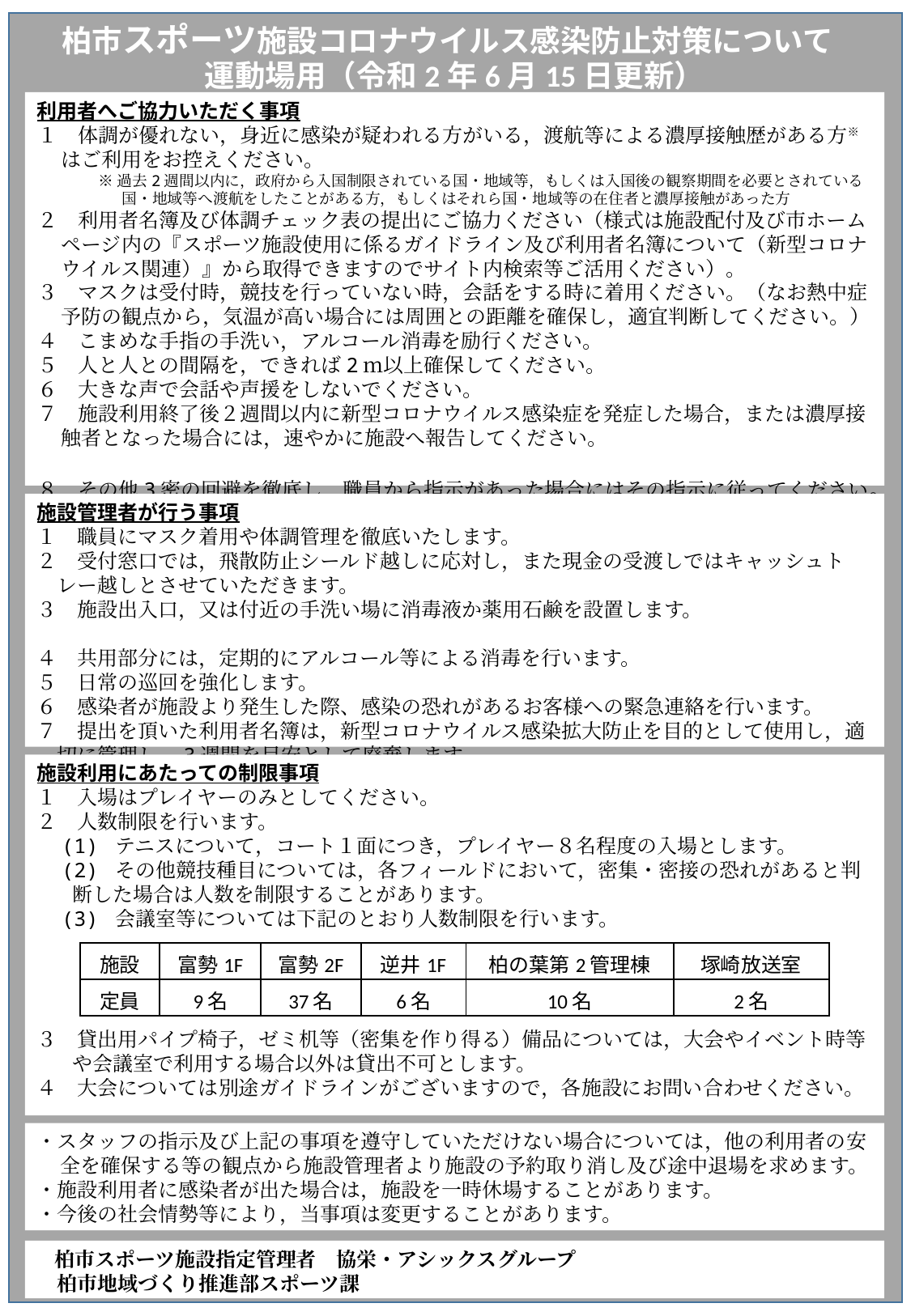

柏市スポーツ施設コロナウイルス感染防止対策について
運動場用（令和2年6月15日更新）
利用者へご協力いただく事項
１　体調が優れない，身近に感染が疑われる方がいる，渡航等による濃厚接触歴がある方※はご利用をお控えください。
※過去2週間以内に，政府から入国制限されている国・地域等，もしくは入国後の観察期間を必要とされている国・地域等へ渡航をしたことがある方，もしくはそれら国・地域等の在住者と濃厚接触があった方
２　利用者名簿及び体調チェック表の提出にご協力ください（様式は施設配付及び市ホームページ内の『スポーツ施設使用に係るガイドライン及び利用者名簿について（新型コロナウイルス関連）』から取得できますのでサイト内検索等ご活用ください）。
３　マスクは受付時，競技を行っていない時，会話をする時に着用ください。（なお熱中症予防の観点から，気温が高い場合には周囲との距離を確保し，適宜判断してください。）
４　こまめな手指の手洗い，アルコール消毒を励行ください。
５　人と人との間隔を，できれば2ｍ以上確保してください。
６　大きな声で会話や声援をしないでください。
７　施設利用終了後２週間以内に新型コロナウイルス感染症を発症した場合，または濃厚接触者となった場合には，速やかに施設へ報告してください。
８　その他3密の回避を徹底し，職員から指示があった場合にはその指示に従ってください。
施設管理者が行う事項
１　職員にマスク着用や体調管理を徹底いたします。
２　受付窓口では，飛散防止シールド越しに応対し，また現金の受渡しではキャッシュト
　レー越しとさせていただきます。
３　施設出入口，又は付近の手洗い場に消毒液か薬用石鹸を設置します。
４　共用部分には，定期的にアルコール等による消毒を行います。
５　日常の巡回を強化します。
６　感染者が施設より発生した際、感染の恐れがあるお客様への緊急連絡を行います。
７　提出を頂いた利用者名簿は，新型コロナウイルス感染拡大防止を目的として使用し，適
　切に管理し，3週間を目安として廃棄します。

施設利用にあたっての制限事項
１　入場はプレイヤーのみとしてください。
２　人数制限を行います。
　(1) テニスについて，コート１面につき，プレイヤー８名程度の入場とします。
　(2) その他競技種目については，各フィールドにおいて，密集・密接の恐れがあると判断した場合は人数を制限することがあります。
　(3) 会議室等については下記のとおり人数制限を行います。

３　貸出用パイプ椅子，ゼミ机等（密集を作り得る）備品については，大会やイベント時等や会議室で利用する場合以外は貸出不可とします。
４　大会については別途ガイドラインがございますので，各施設にお問い合わせください。
| 施設 | 富勢1F | 富勢2F | 逆井1F | 柏の葉第2管理棟 | 塚崎放送室 |
| --- | --- | --- | --- | --- | --- |
| 定員 | 9名 | 37名 | 6名 | 10名 | 2名 |
・スタッフの指示及び上記の事項を遵守していただけない場合については，他の利用者の安全を確保する等の観点から施設管理者より施設の予約取り消し及び途中退場を求めます。
・施設利用者に感染者が出た場合は，施設を一時休場することがあります。
・今後の社会情勢等により，当事項は変更することがあります。

　柏市スポーツ施設指定管理者　協栄・アシックスグループ
　柏市地域づくり推進部スポーツ課